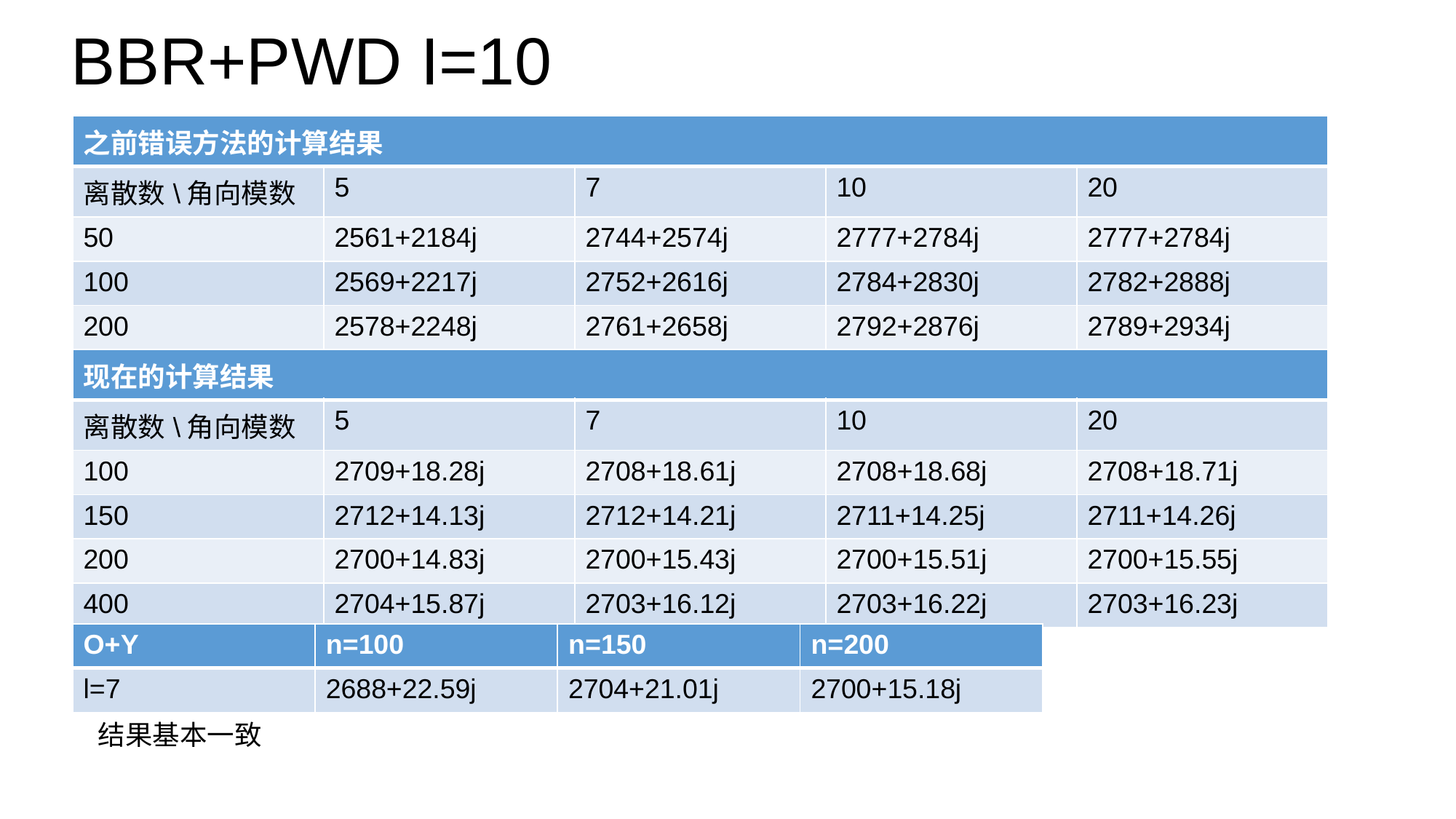

# BBR+PWD I=10
| 之前错误方法的计算结果 |  |  |  |  |
| --- | --- | --- | --- | --- |
| 离散数\角向模数 | 5 | 7 | 10 | 20 |
| 50 | 2561+2184j | 2744+2574j | 2777+2784j | 2777+2784j |
| 100 | 2569+2217j | 2752+2616j | 2784+2830j | 2782+2888j |
| 200 | 2578+2248j | 2761+2658j | 2792+2876j | 2789+2934j |
| 现在的计算结果 |  |  |  |  |
| --- | --- | --- | --- | --- |
| 离散数\角向模数 | 5 | 7 | 10 | 20 |
| 100 | 2709+18.28j | 2708+18.61j | 2708+18.68j | 2708+18.71j |
| 150 | 2712+14.13j | 2712+14.21j | 2711+14.25j | 2711+14.26j |
| 200 | 2700+14.83j | 2700+15.43j | 2700+15.51j | 2700+15.55j |
| 400 | 2704+15.87j | 2703+16.12j | 2703+16.22j | 2703+16.23j |
| O+Y | n=100 | n=150 | n=200 |
| --- | --- | --- | --- |
| l=7 | 2688+22.59j | 2704+21.01j | 2700+15.18j |
结果基本一致